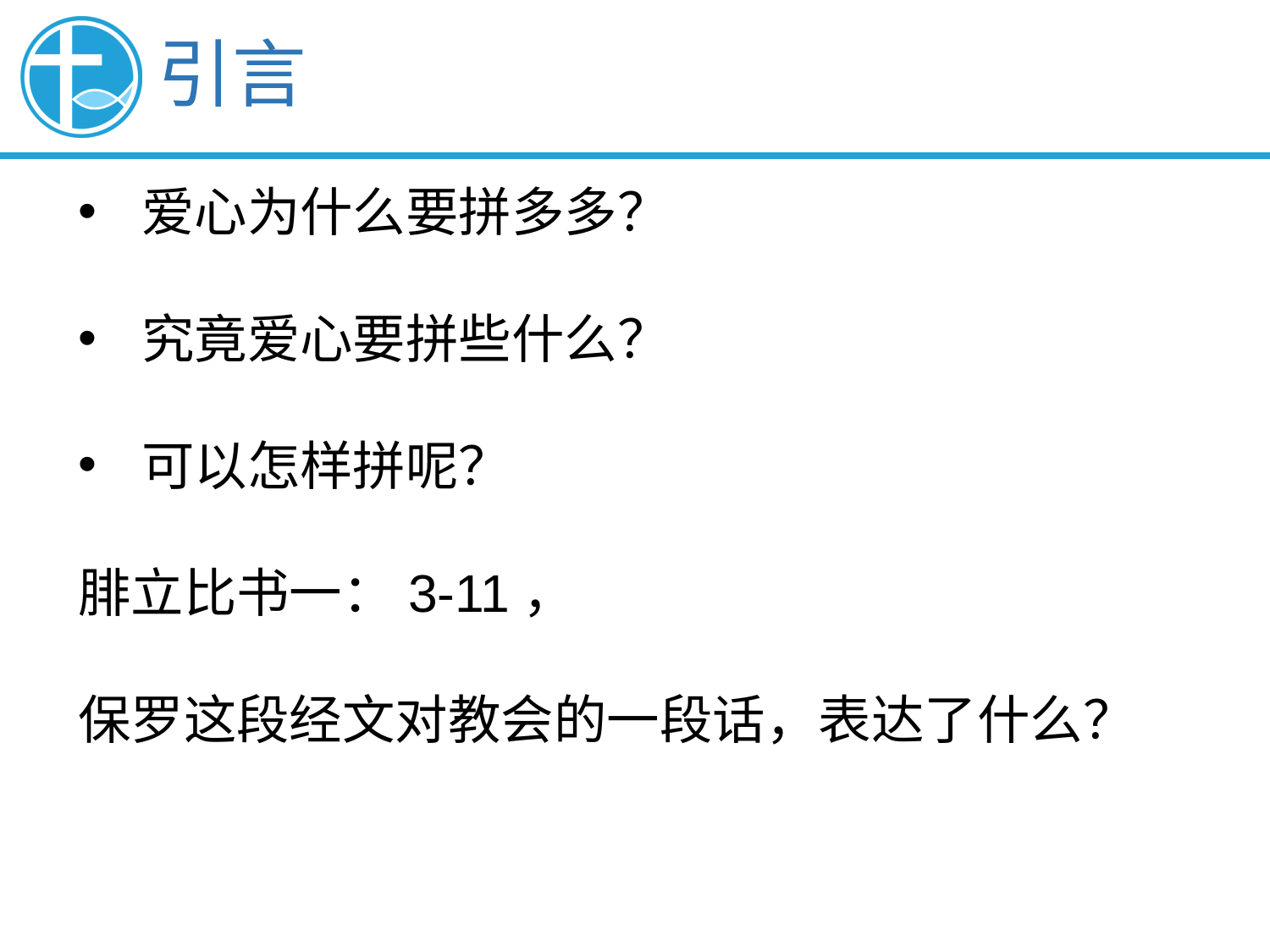

引言
爱心为什么要拼多多？

究竟爱心要拼些什么？

可以怎样拼呢？

腓立比书一：3-11，

保罗这段经文对教会的一段话，表达了什么？